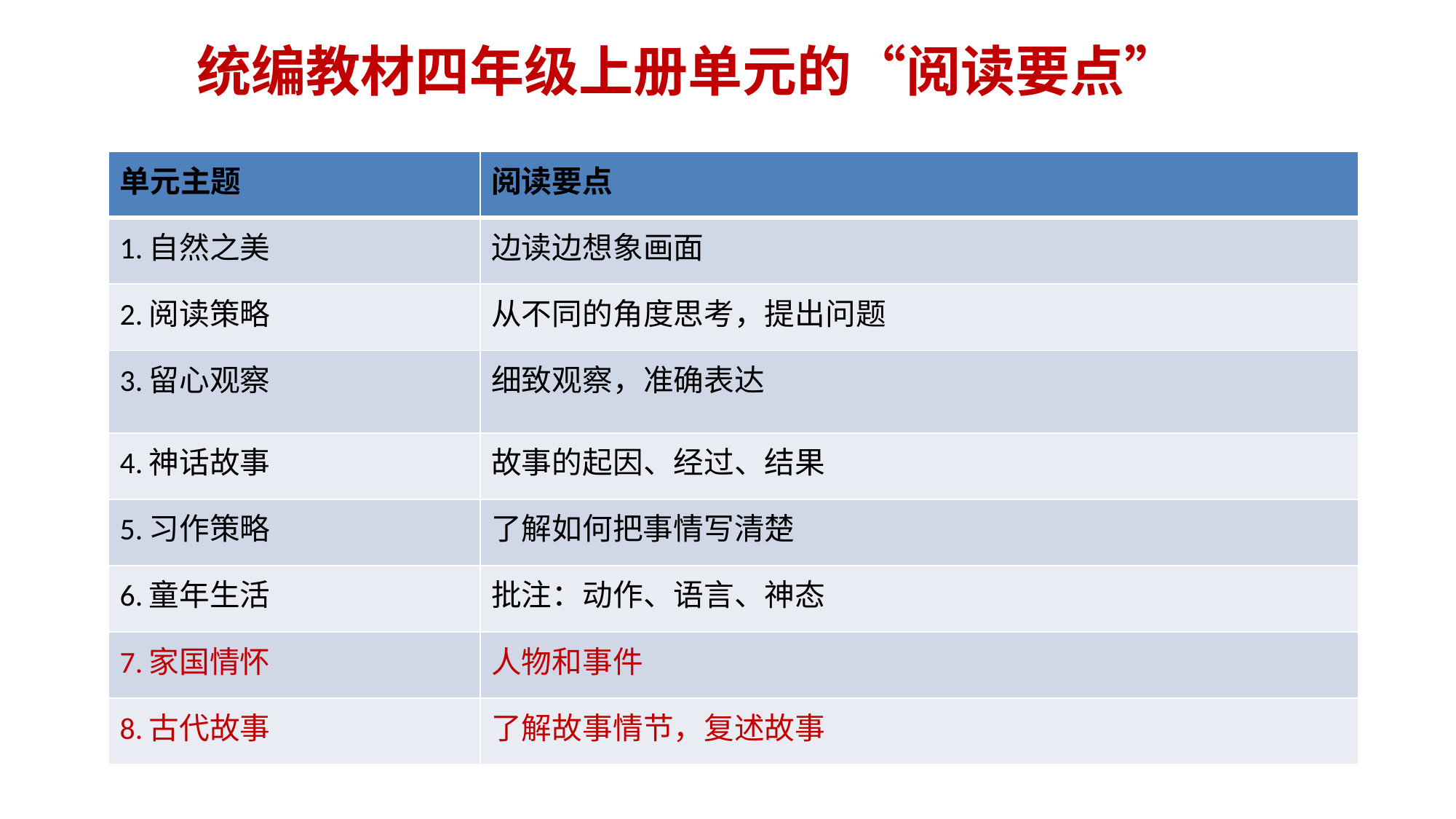

统编教材四年级上册单元的“阅读要点”
| 单元主题 | 阅读要点 |
| --- | --- |
| 1.自然之美 | 边读边想象画面 |
| 2.阅读策略 | 从不同的角度思考，提出问题 |
| 3.留心观察 | 细致观察，准确表达 |
| 4.神话故事 | 故事的起因、经过、结果 |
| 5.习作策略 | 了解如何把事情写清楚 |
| 6.童年生活 | 批注：动作、语言、神态 |
| 7.家国情怀 | 人物和事件 |
| 8.古代故事 | 了解故事情节，复述故事 |